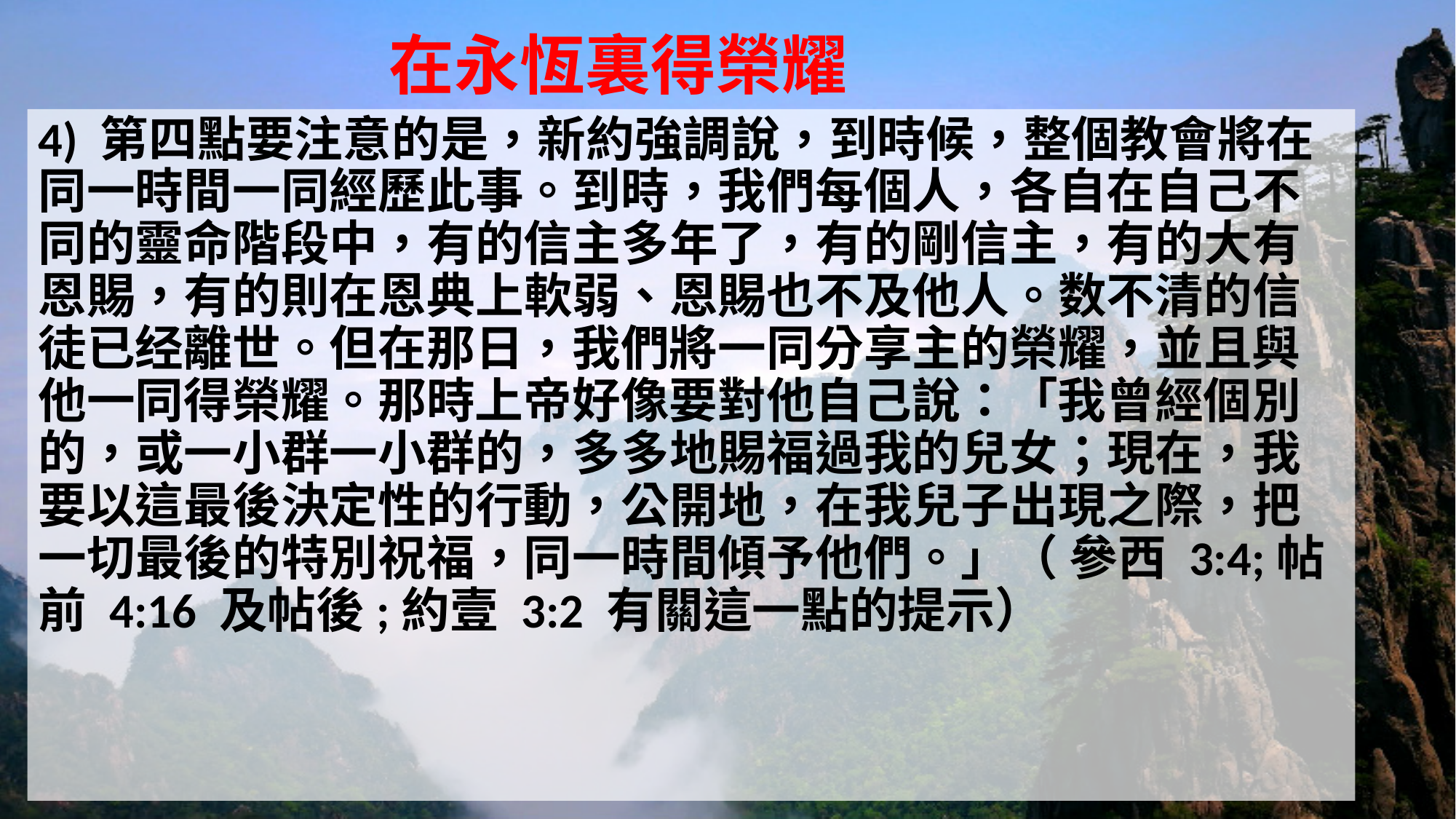

# 在永恆裏得榮耀
4) 第四點要注意的是，新約強調說，到時候，整個教會將在同一時間一同經歷此事。到時，我們每個人，各自在自己不同的靈命階段中，有的信主多年了，有的剛信主，有的大有恩賜，有的則在恩典上軟弱、恩賜也不及他人。数不清的信徒已经離世。但在那日，我們將一同分享主的榮耀，並且與他一同得榮耀。那時上帝好像要對他自己說：「我曾經個別的，或一小群一小群的，多多地賜福過我的兒女；現在，我要以這最後決定性的行動，公開地，在我兒子出現之際，把一切最後的特別祝福，同一時間傾予他們。」（ 參西 3:4;帖前 4:16 及帖後;約壹 3:2 有關這一點的提示）